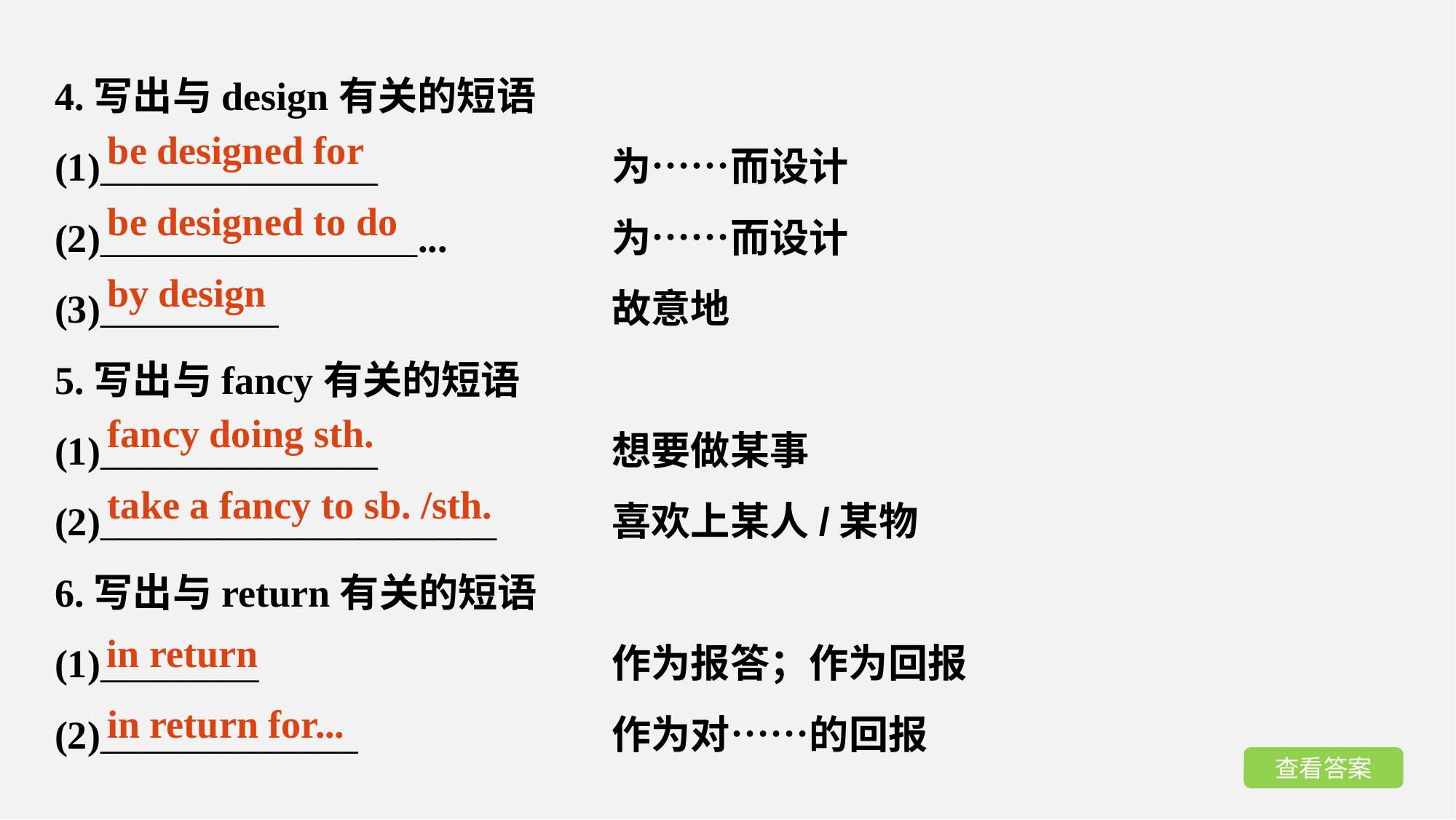

4.写出与design有关的短语
(1)______________ 	为……而设计
(2)________________...	为……而设计
(3)_________ 	故意地
5.写出与fancy有关的短语
(1)______________ 	想要做某事
(2)____________________ 	喜欢上某人/某物
6.写出与return有关的短语
(1)________ 	作为报答；作为回报
(2)_____________ 	作为对……的回报
be designed for
be designed to do
by design
fancy doing sth.
take a fancy to sb. /sth.
in return
in return for...
查看答案